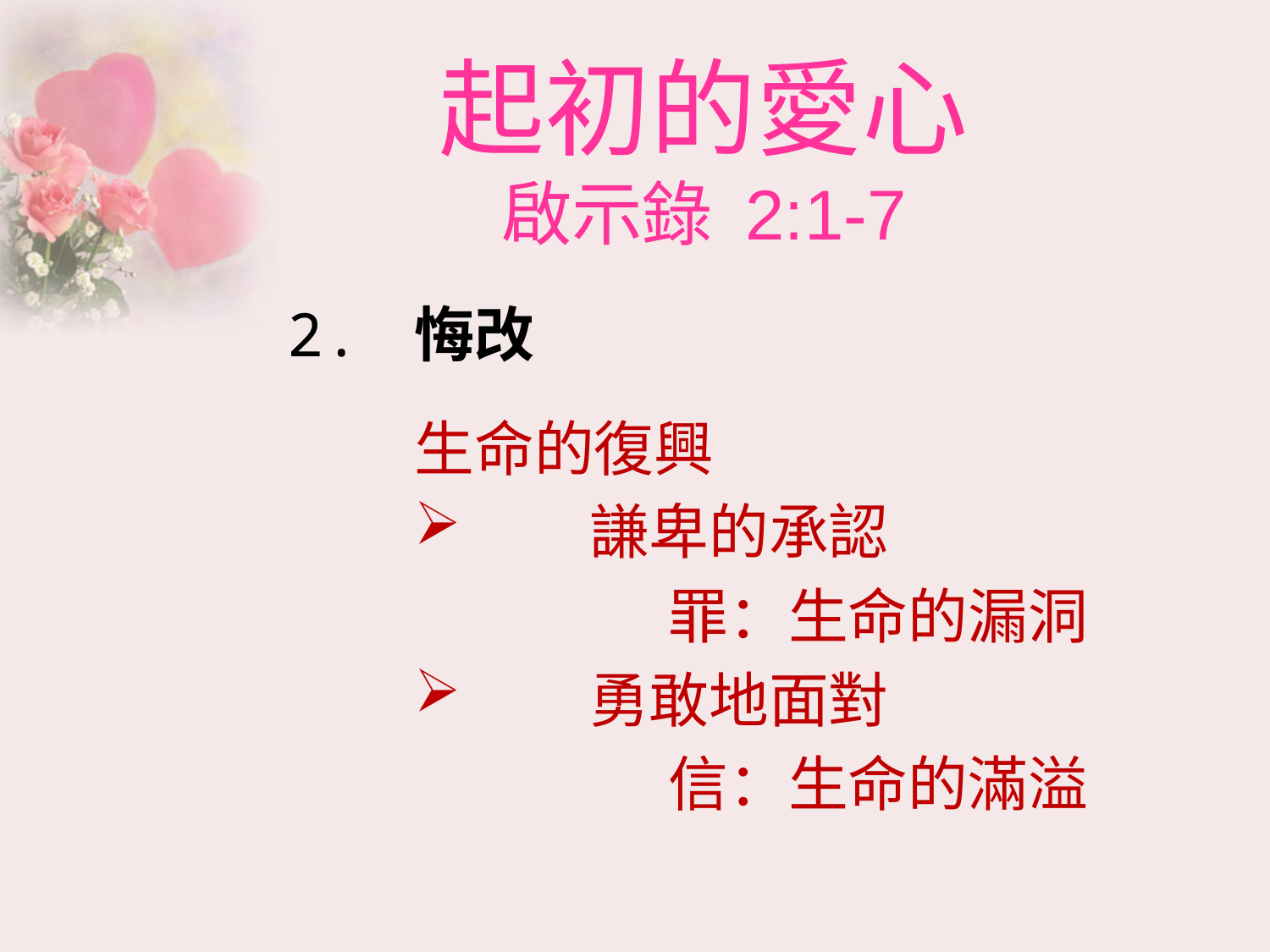

起初的愛心
啟示錄 2:1-7

2.	悔改

	生命的復興
	謙卑的承認
		罪：生命的漏洞
	勇敢地面對
		信：生命的滿溢